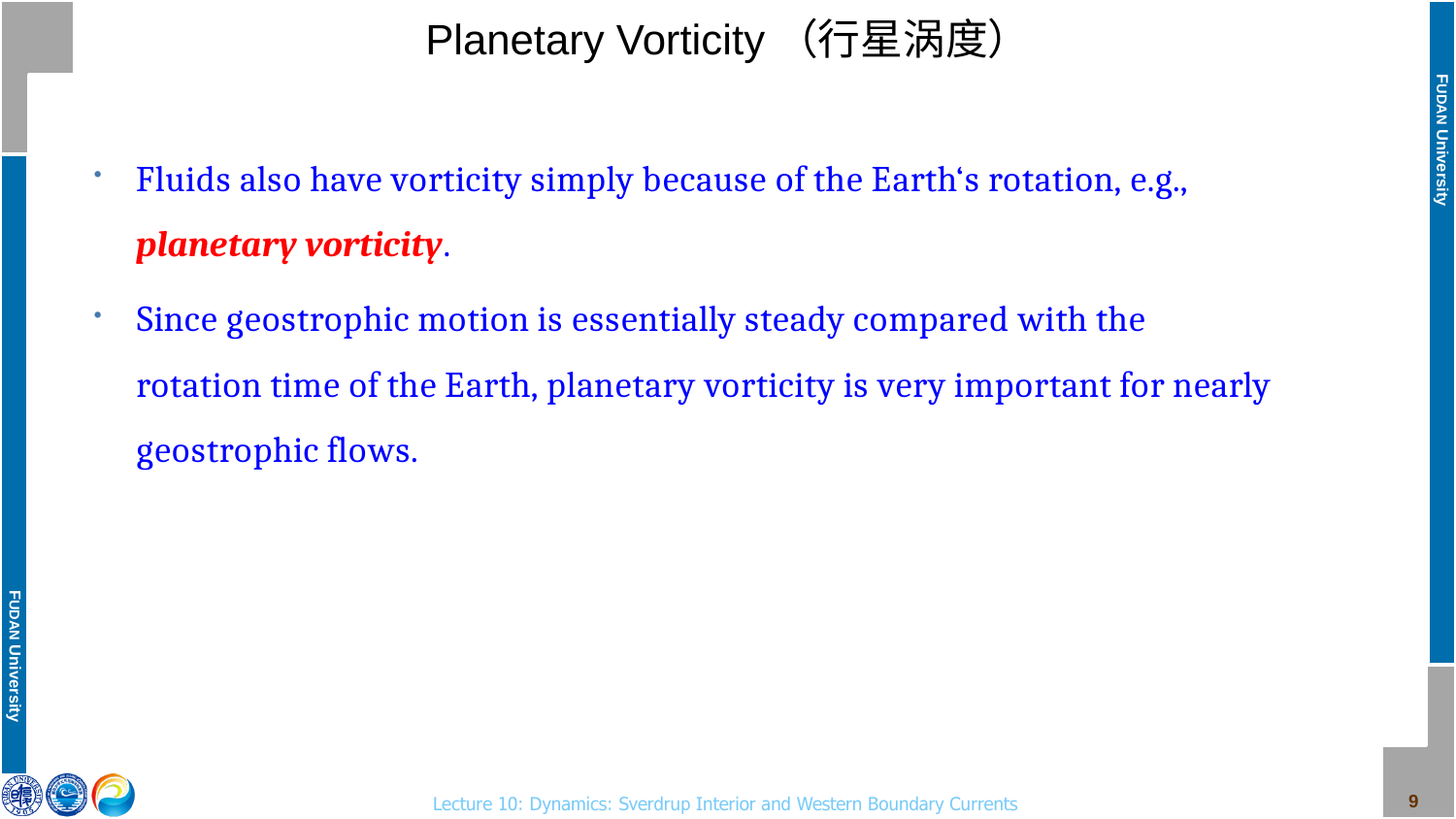

# Planetary Vorticity（行星涡度）
Fluids also have vorticity simply because of the Earth‘s rotation, e.g., planetary vorticity.
Since geostrophic motion is essentially steady compared with the rotation time of the Earth, planetary vorticity is very important for nearly geostrophic flows.